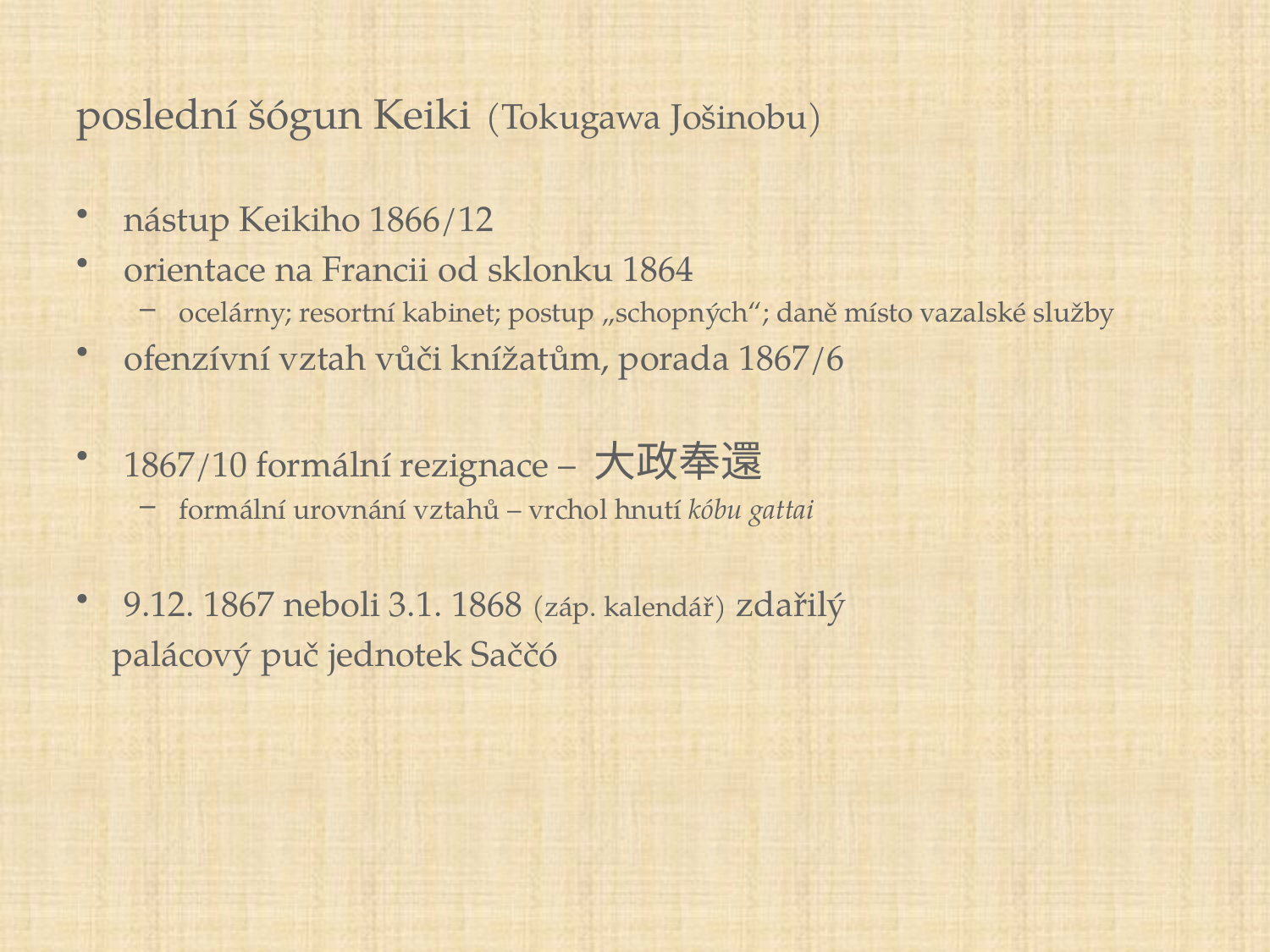

poslední šógun Keiki (Tokugawa Jošinobu)

nástup Keikiho 1866/12
orientace na Francii od sklonku 1864
ocelárny; resortní kabinet; postup „schopných“; daně místo vazalské služby
ofenzívní vztah vůči knížatům, porada 1867/6

1867/10 formální rezignace – 大政奉還
formální urovnání vztahů – vrchol hnutí kóbu gattai

9.12. 1867 neboli 3.1. 1868 (záp. kalendář) zdařilý
    palácový puč jednotek Saččó